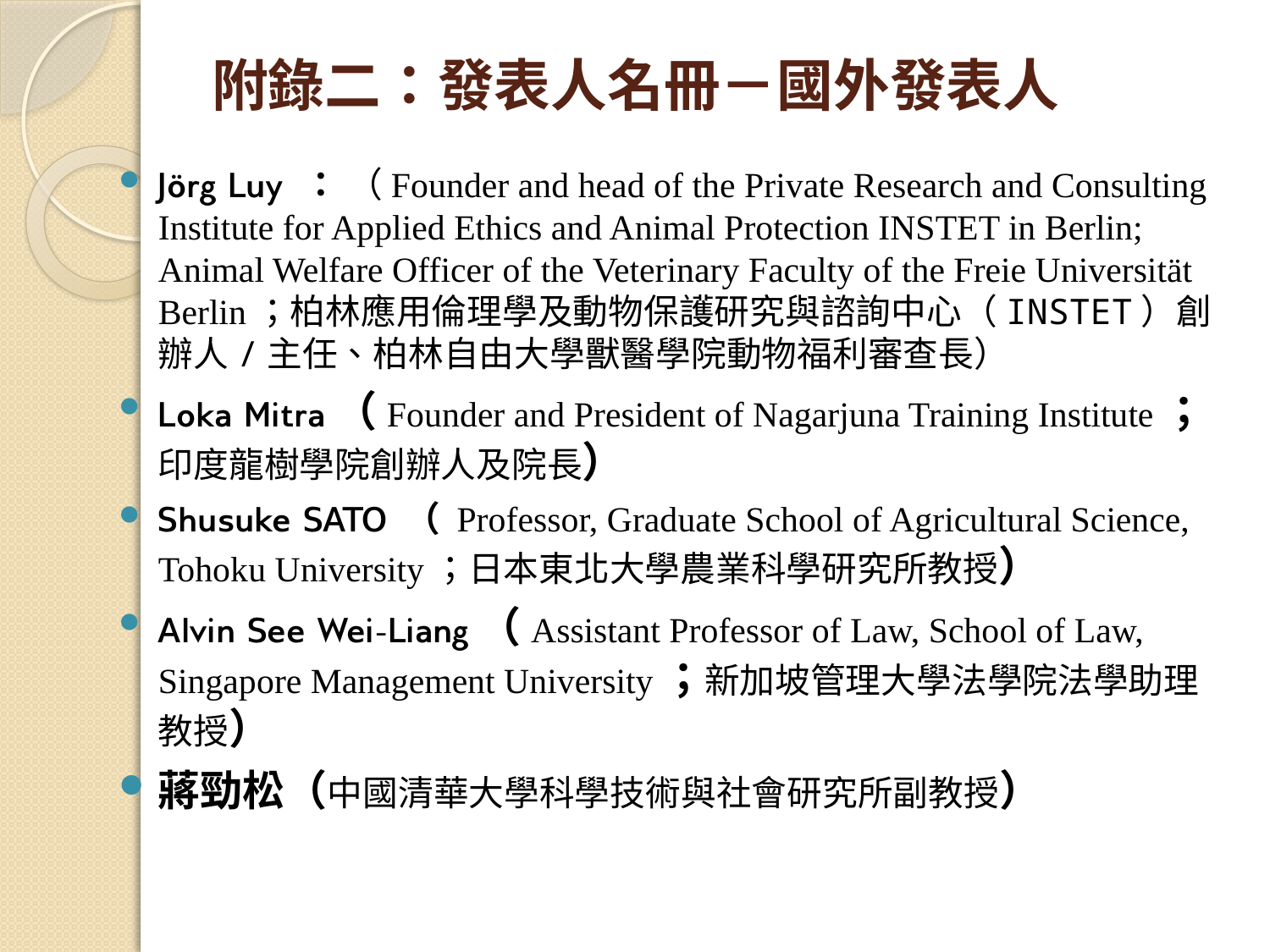

# 附錄二：發表人名冊－國外發表人
Jörg Luy ： （Founder and head of the Private Research and Consulting Institute for Applied Ethics and Animal Protection INSTET in Berlin; Animal Welfare Officer of the Veterinary Faculty of the Freie Universität Berlin；柏林應用倫理學及動物保護研究與諮詢中心（INSTET）創辦人/主任、柏林自由大學獸醫學院動物福利審查長）
Loka Mitra（Founder and President of Nagarjuna Training Institute；印度龍樹學院創辦人及院長）
Shusuke SATO （ Professor, Graduate School of Agricultural Science, Tohoku University；日本東北大學農業科學研究所教授）
Alvin See Wei-Liang（Assistant Professor of Law, School of Law, Singapore Management University；新加坡管理大學法學院法學助理教授）
蔣勁松（中國清華大學科學技術與社會研究所副教授）